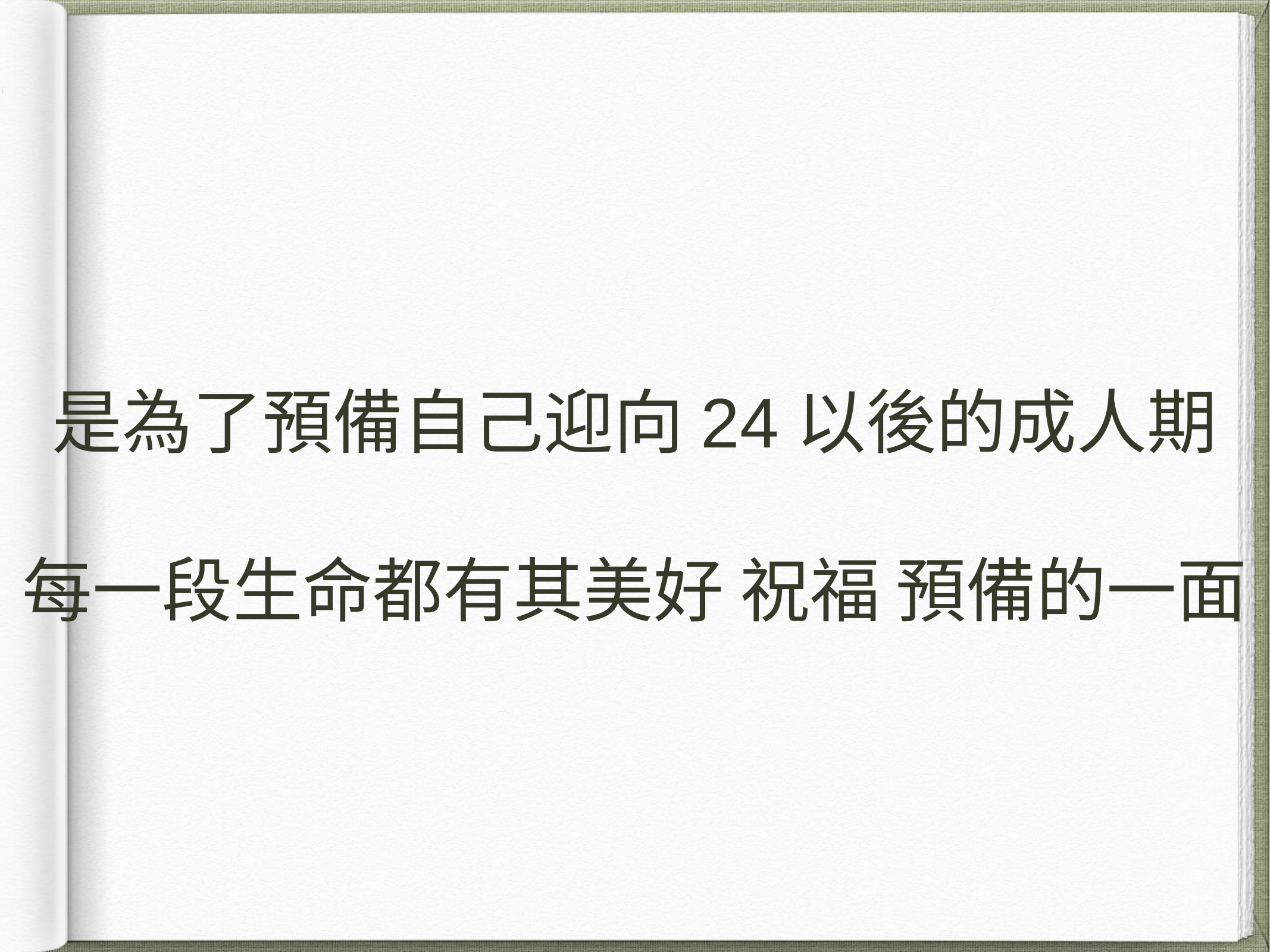

# 是為了預備自己迎向24以後的成人期

每一段生命都有其美好 祝福 預備的一面